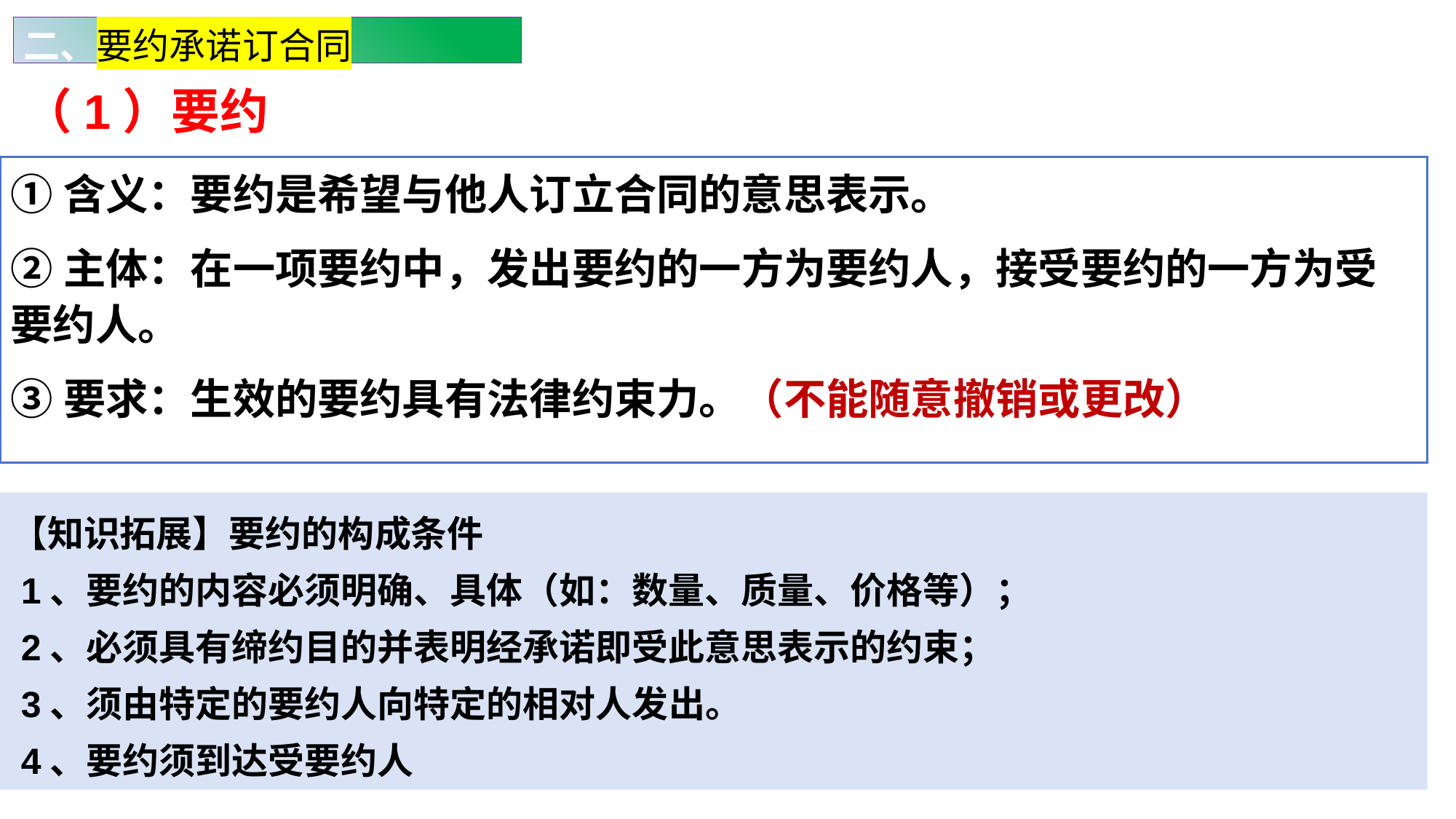

二、要约承诺订合同

（1）要约
①含义：要约是希望与他人订立合同的意思表示。
②主体：在一项要约中，发出要约的一方为要约人，接受要约的一方为受要约人。
③要求：生效的要约具有法律约束力。（不能随意撤销或更改）
【知识拓展】要约的构成条件
 1、要约的内容必须明确、具体（如：数量、质量、价格等）；
 2、必须具有缔约目的并表明经承诺即受此意思表示的约束；
 3、须由特定的要约人向特定的相对人发出。
 4、要约须到达受要约人